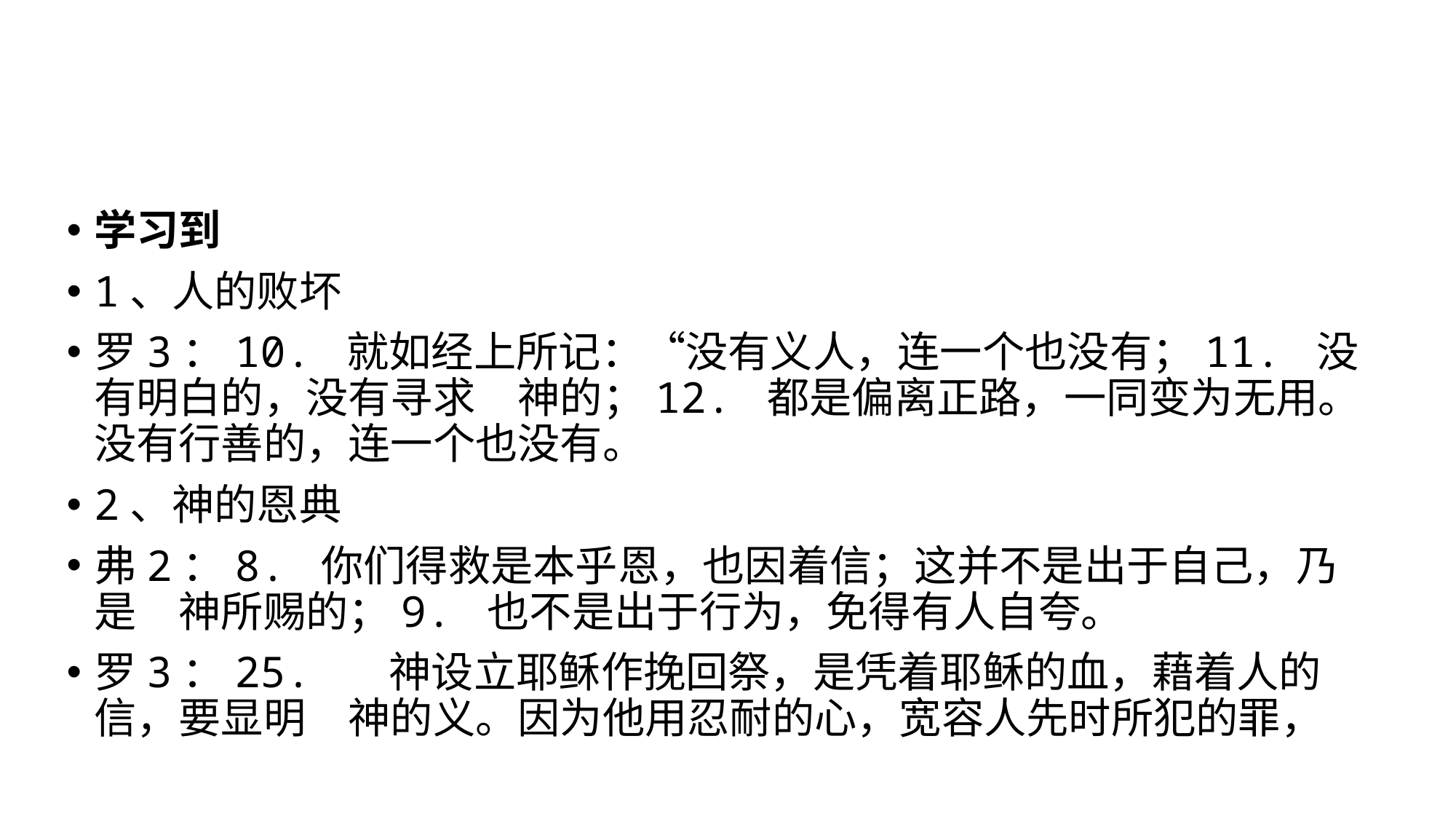

学习到
1、人的败坏
罗3：10. 就如经上所记：“没有义人，连一个也没有；11. 没有明白的，没有寻求　神的；12. 都是偏离正路，一同变为无用。没有行善的，连一个也没有。
2、神的恩典
弗2：8. 你们得救是本乎恩，也因着信；这并不是出于自己，乃是　神所赐的；9. 也不是出于行为，免得有人自夸。
罗3：25. 　神设立耶稣作挽回祭，是凭着耶稣的血，藉着人的信，要显明　神的义。因为他用忍耐的心，宽容人先时所犯的罪，